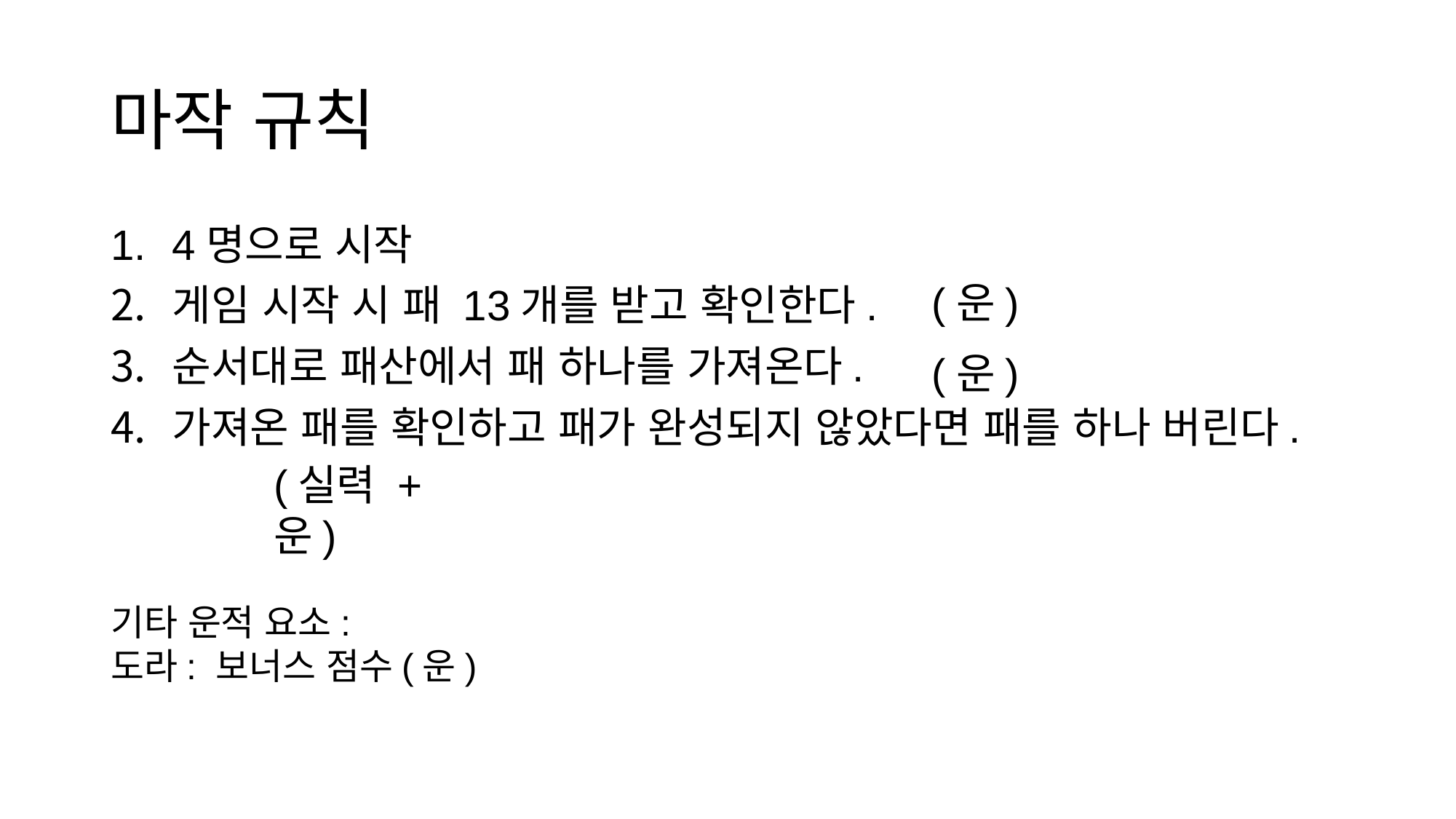

# 마작 규칙
4명으로 시작
게임 시작 시 패 13개를 받고 확인한다.
순서대로 패산에서 패 하나를 가져온다.
가져온 패를 확인하고 패가 완성되지 않았다면 패를 하나 버린다.

(운)
(운)
(실력 +운)
기타 운적 요소:
도라: 보너스 점수(운)